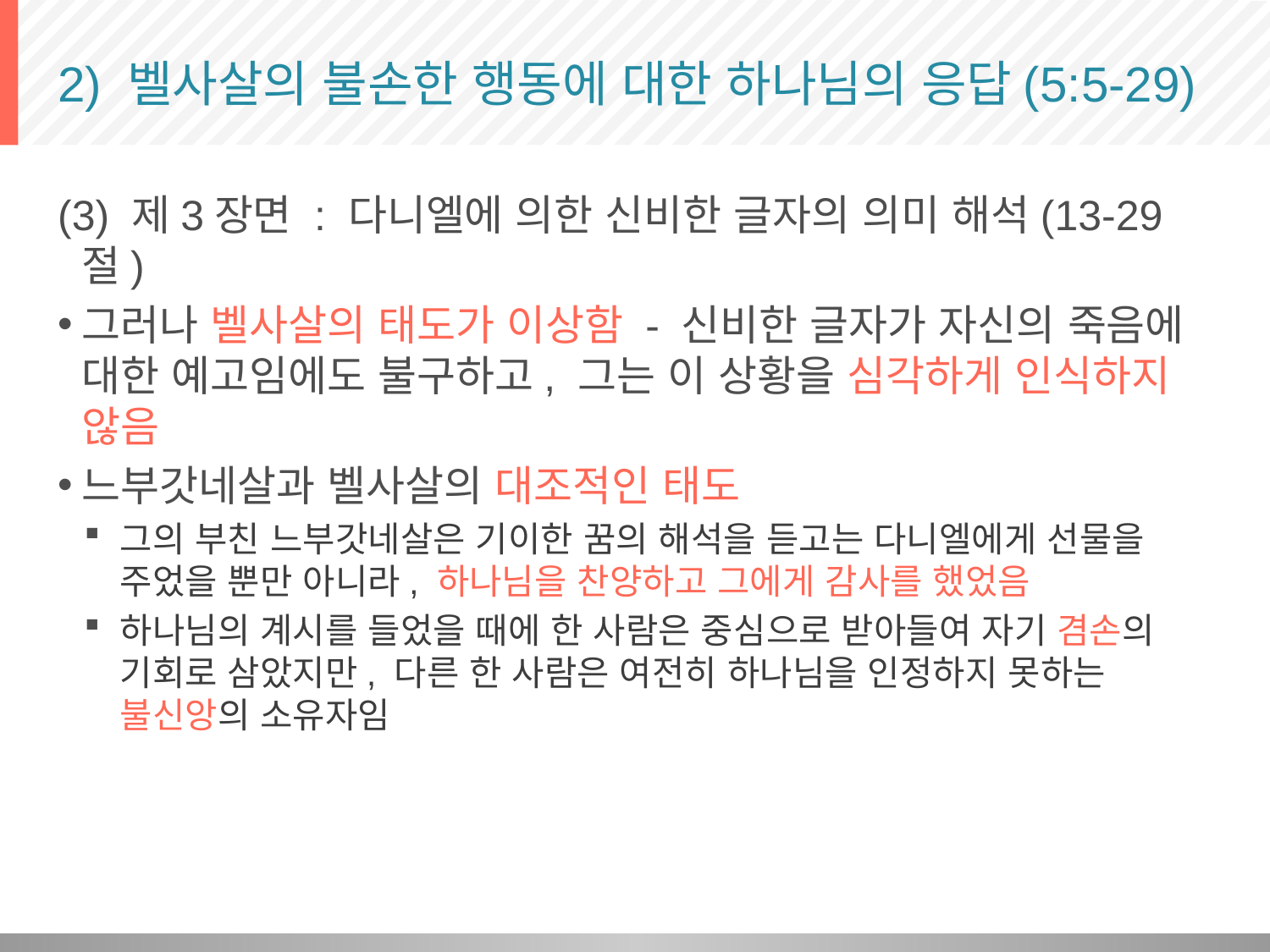

# 2) 벨사살의 불손한 행동에 대한 하나님의 응답(5:5-29)
(3) 제3장면 : 다니엘에 의한 신비한 글자의 의미 해석(13-29절)
그러나 벨사살의 태도가 이상함 - 신비한 글자가 자신의 죽음에 대한 예고임에도 불구하고, 그는 이 상황을 심각하게 인식하지 않음
느부갓네살과 벨사살의 대조적인 태도
그의 부친 느부갓네살은 기이한 꿈의 해석을 듣고는 다니엘에게 선물을 주었을 뿐만 아니라, 하나님을 찬양하고 그에게 감사를 했었음
하나님의 계시를 들었을 때에 한 사람은 중심으로 받아들여 자기 겸손의 기회로 삼았지만, 다른 한 사람은 여전히 하나님을 인정하지 못하는 불신앙의 소유자임